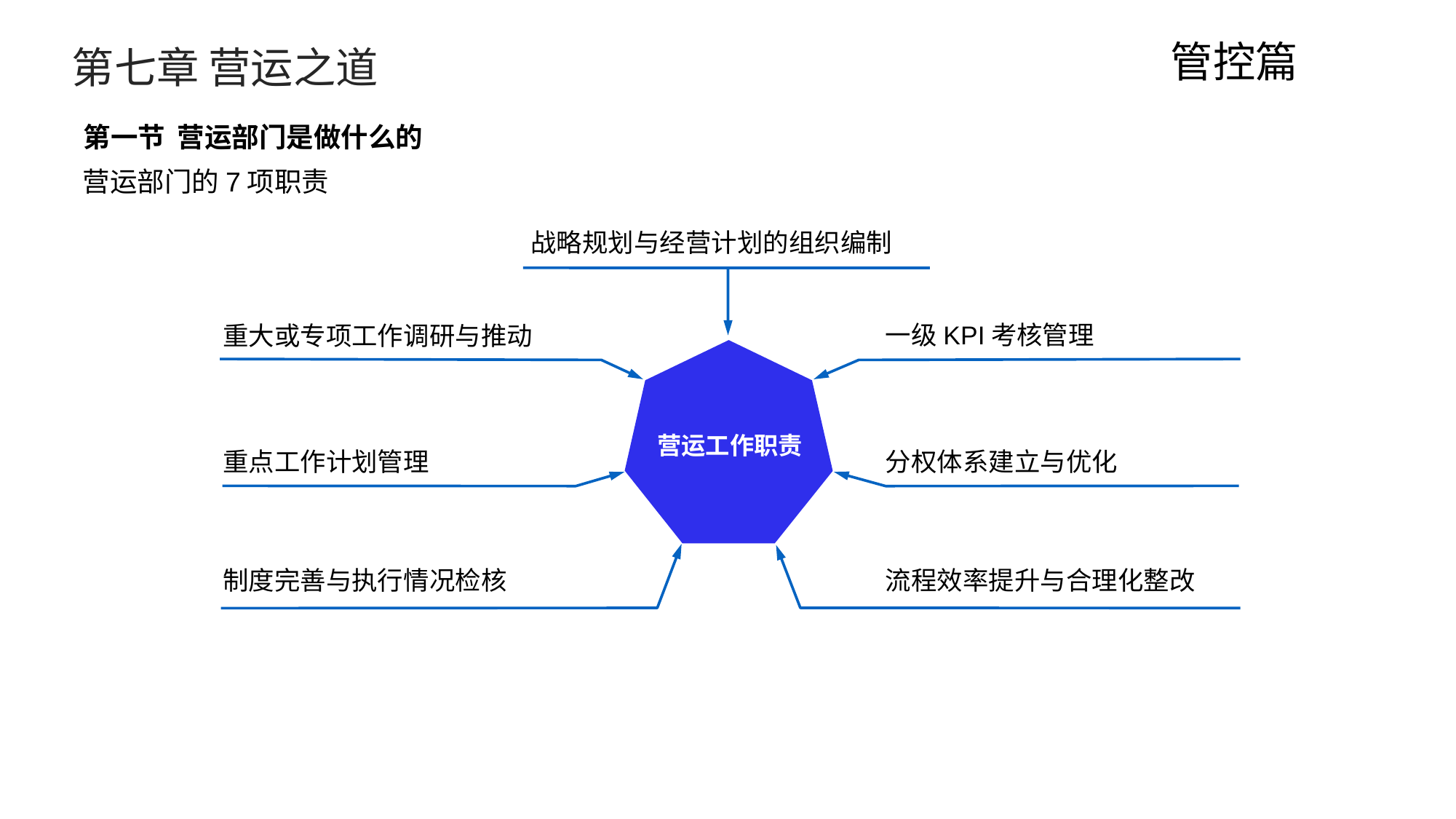

管控篇
第七章 营运之道
第一节  营运部门是做什么的
营运部门的7项职责
战略规划与经营计划的组织编制

一级KPI考核管理
重大或专项工作调研与推动

营运工作职责
重点工作计划管理
分权体系建立与优化

制度完善与执行情况检核
流程效率提升与合理化整改